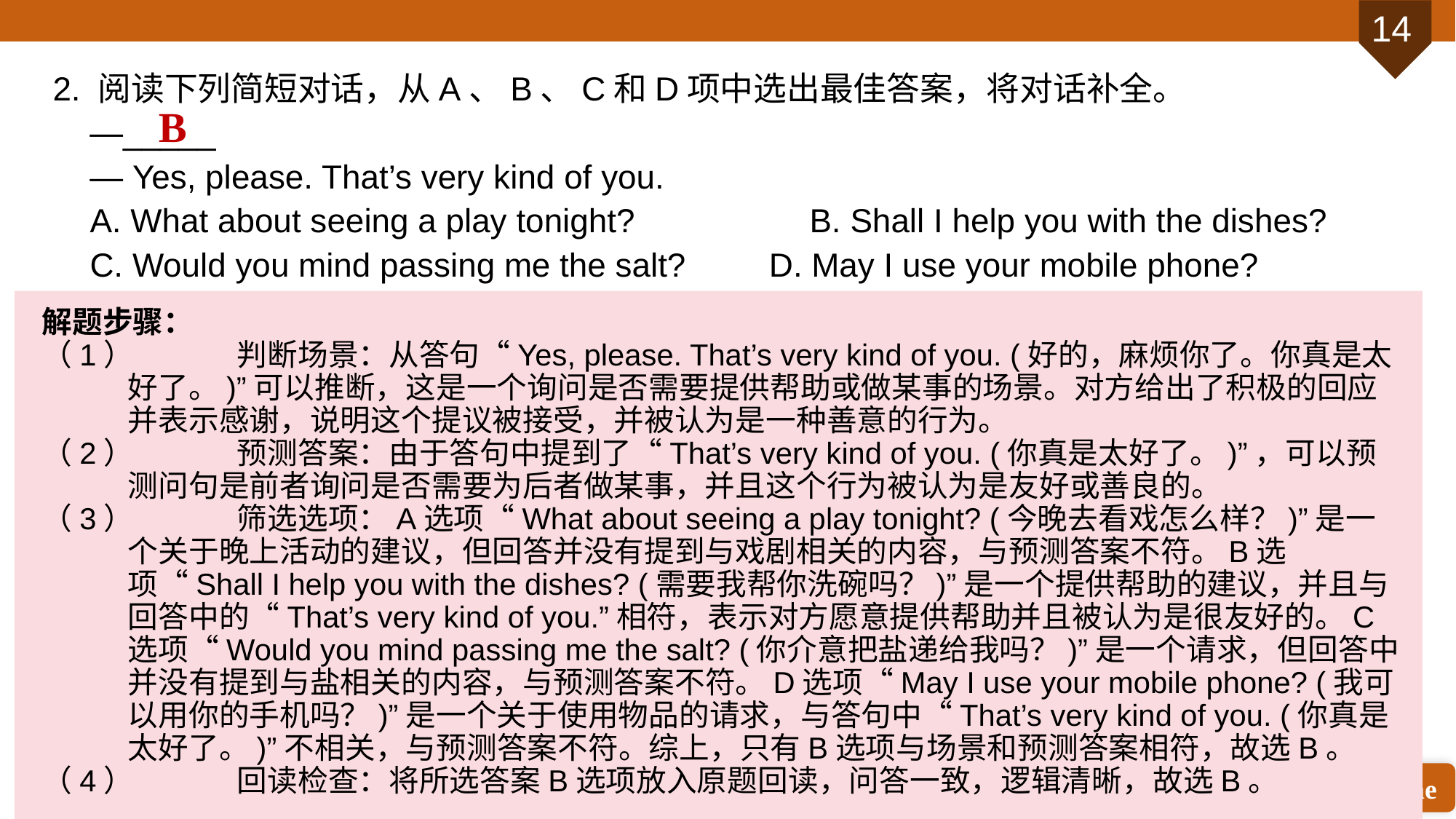

2. 阅读下列简短对话，从A、B、C和D项中选出最佳答案，将对话补全。
    —_____
    — Yes, please. That’s very kind of you.
    A. What about seeing a play tonight? 	           B. Shall I help you with the dishes?
    C. Would you mind passing me the salt?         D. May I use your mobile phone?
B

解题步骤：
（1）	判断场景：从答句“Yes, please. That’s very kind of you. (好的，麻烦你了。你真是太好了。)”可以推断，这是一个询问是否需要提供帮助或做某事的场景。对方给出了积极的回应并表示感谢，说明这个提议被接受，并被认为是一种善意的行为。
（2）	预测答案：由于答句中提到了“That’s very kind of you. (你真是太好了。)”，可以预测问句是前者询问是否需要为后者做某事，并且这个行为被认为是友好或善良的。
（3）	筛选选项：A选项“What about seeing a play tonight? (今晚去看戏怎么样？)”是一个关于晚上活动的建议，但回答并没有提到与戏剧相关的内容，与预测答案不符。B选项“Shall I help you with the dishes? (需要我帮你洗碗吗？)”是一个提供帮助的建议，并且与回答中的“That’s very kind of you.”相符，表示对方愿意提供帮助并且被认为是很友好的。C选项“Would you mind passing me the salt? (你介意把盐递给我吗？)”是一个请求，但回答中并没有提到与盐相关的内容，与预测答案不符。D选项“May I use your mobile phone? (我可以用你的手机吗？)”是一个关于使用物品的请求，与答句中“That’s very kind of you. (你真是太好了。)”不相关，与预测答案不符。综上，只有B选项与场景和预测答案相符，故选B。
（4）	回读检查：将所选答案B选项放入原题回读，问答一致，逻辑清晰，故选B。